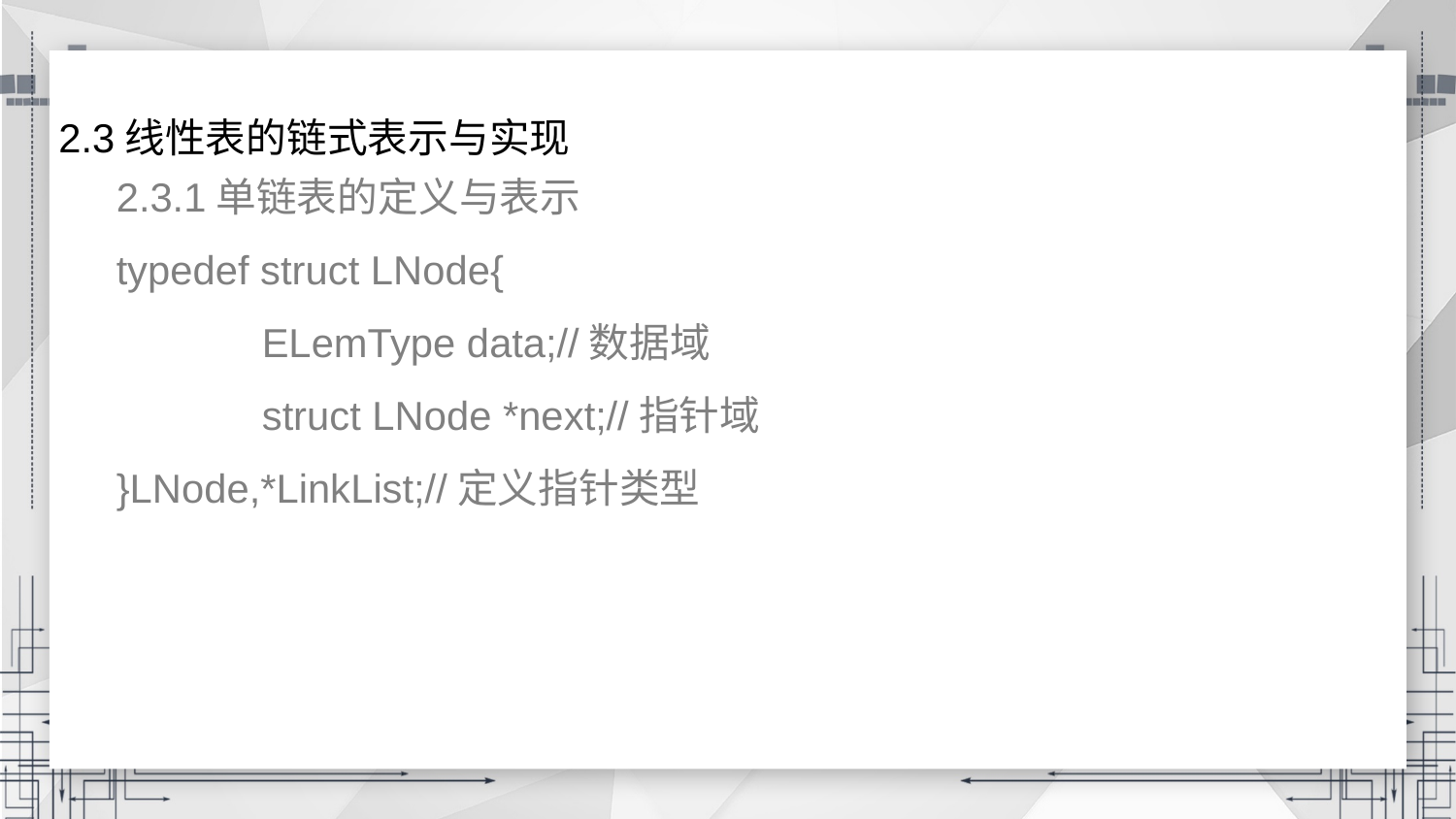

2.3线性表的链式表示与实现
2.3.1单链表的定义与表示
typedef struct LNode{
	ELemType data;//数据域
	struct LNode *next;//指针域
}LNode,*LinkList;//定义指针类型